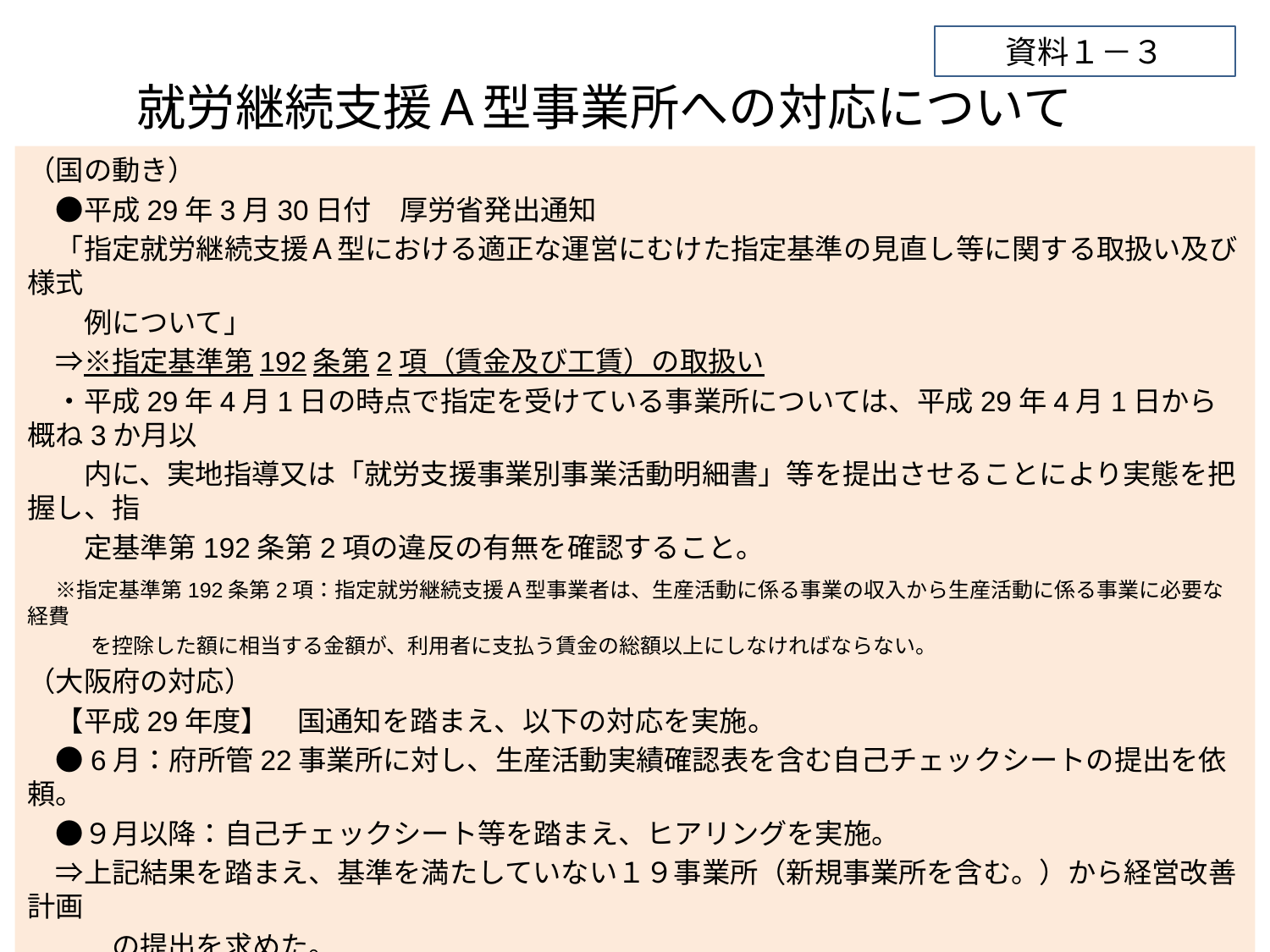

資料１－３
# 就労継続支援Ａ型事業所への対応について
（国の動き）
　●平成29年3月30日付　厚労省発出通知
　「指定就労継続支援Ａ型における適正な運営にむけた指定基準の見直し等に関する取扱い及び様式
　　例について」
　⇒※指定基準第192条第2項（賃金及び工賃）の取扱い
　・平成29年4月1日の時点で指定を受けている事業所については、平成29年4月1日から概ね3か月以
　　内に、実地指導又は「就労支援事業別事業活動明細書」等を提出させることにより実態を把握し、指
　　定基準第192条第2項の違反の有無を確認すること。
　※指定基準第192条第2項：指定就労継続支援Ａ型事業者は、生産活動に係る事業の収入から生産活動に係る事業に必要な経費
　　　を控除した額に相当する金額が、利用者に支払う賃金の総額以上にしなければならない。
（大阪府の対応）
　【平成29年度】　国通知を踏まえ、以下の対応を実施。
　●6月：府所管22事業所に対し、生産活動実績確認表を含む自己チェックシートの提出を依頼。
　●９月以降：自己チェックシート等を踏まえ、ヒアリングを実施。
　⇒上記結果を踏まえ、基準を満たしていない１９事業所（新規事業所を含む。）から経営改善計画
　　　の提出を求めた。
　【平成30年度】　昨年度の経営改善計画から1年経過後の改善状況等を確認